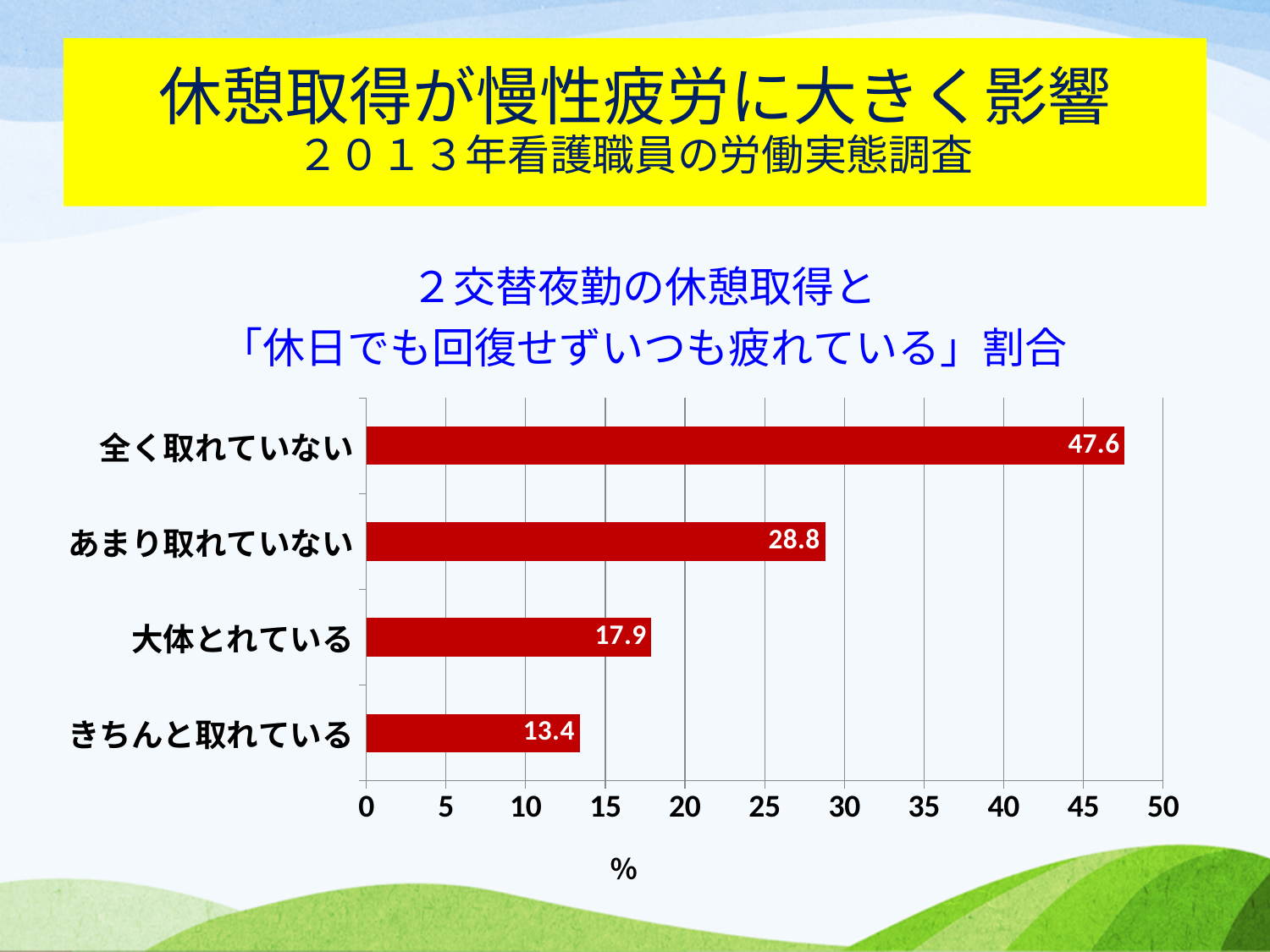

# 休憩取得が慢性疲労に大きく影響 ２０１３年看護職員の労働実態調査

### Chart: ２交替夜勤の休憩取得と
「休日でも回復せずいつも疲れている」割合

| Category |  |
|---|---|
| きちんと取れている | 13.4 |
| 大体とれている | 17.9 |
| あまり取れていない | 28.8 |
| 全く取れていない | 47.6 |